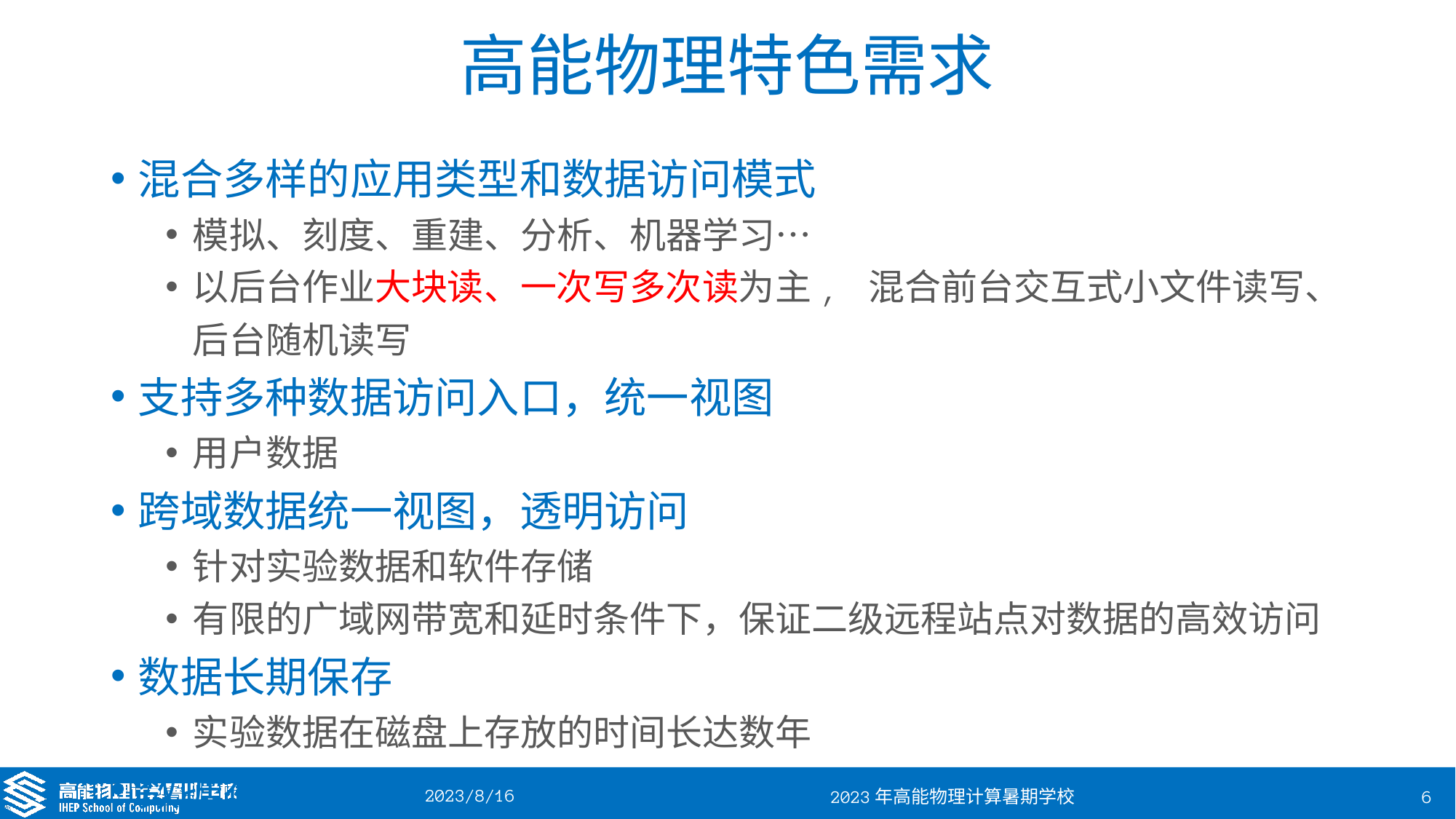

# 高能物理特色需求
混合多样的应用类型和数据访问模式
模拟、刻度、重建、分析、机器学习…
以后台作业大块读、一次写多次读为主, 混合前台交互式小文件读写、后台随机读写
支持多种数据访问入口，统一视图
用户数据
跨域数据统一视图，透明访问
针对实验数据和软件存储
有限的广域网带宽和延时条件下，保证二级远程站点对数据的高效访问
数据长期保存
实验数据在磁盘上存放的时间长达数年
数据在数十年的实验周期内，可读、可分析

2023/8/16
2023年高能物理计算暑期学校
6